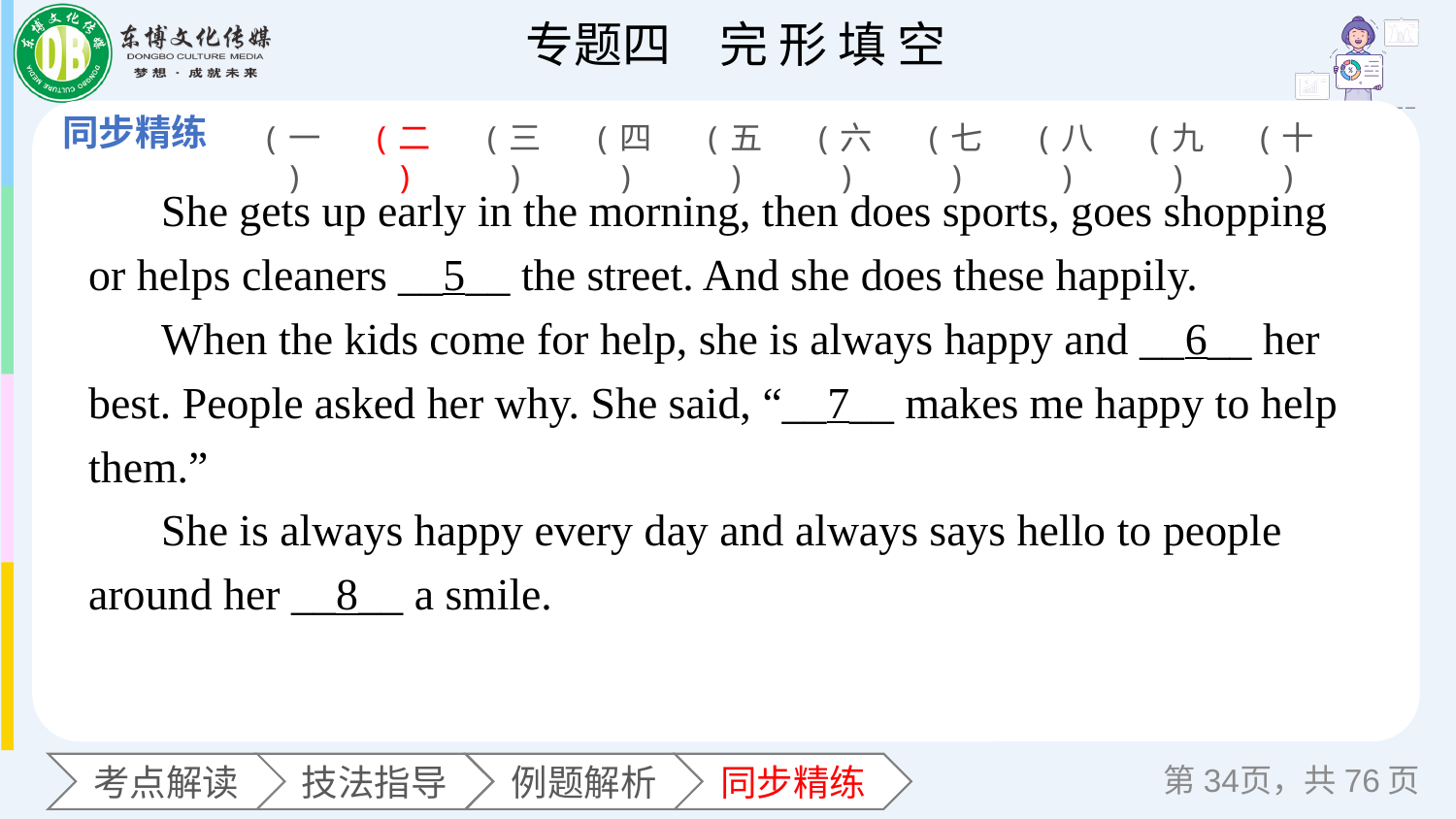

(一)
(二)
(三)
(四)
(五)
(六)
(七)
(八)
(九)
(十)
She gets up early in the morning, then does sports, goes shopping or helps cleaners __5__ the street. And she does these happily.
When the kids come for help, she is always happy and __6__ her best. People asked her why. She said, “__7__ makes me happy to help them.”
She is always happy every day and always says hello to people around her __8__ a smile.
第34页，共76页